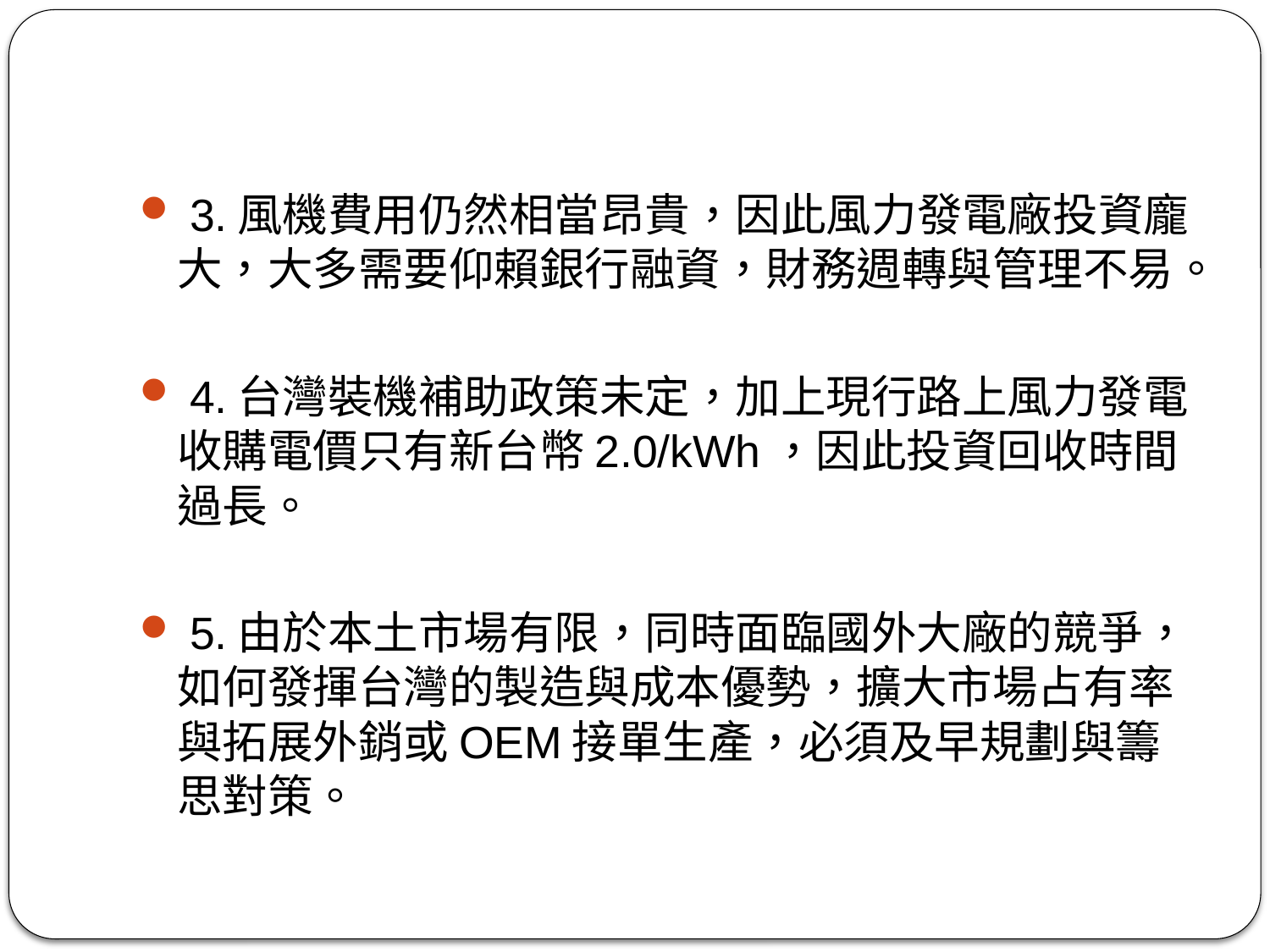

3.風機費用仍然相當昂貴，因此風力發電廠投資龐大，大多需要仰賴銀行融資，財務週轉與管理不易。

 4.台灣裝機補助政策未定，加上現行路上風力發電收購電價只有新台幣2.0/kWh，因此投資回收時間過長。

 5.由於本土市場有限，同時面臨國外大廠的競爭，如何發揮台灣的製造與成本優勢，擴大市場占有率與拓展外銷或OEM接單生產，必須及早規劃與籌思對策。